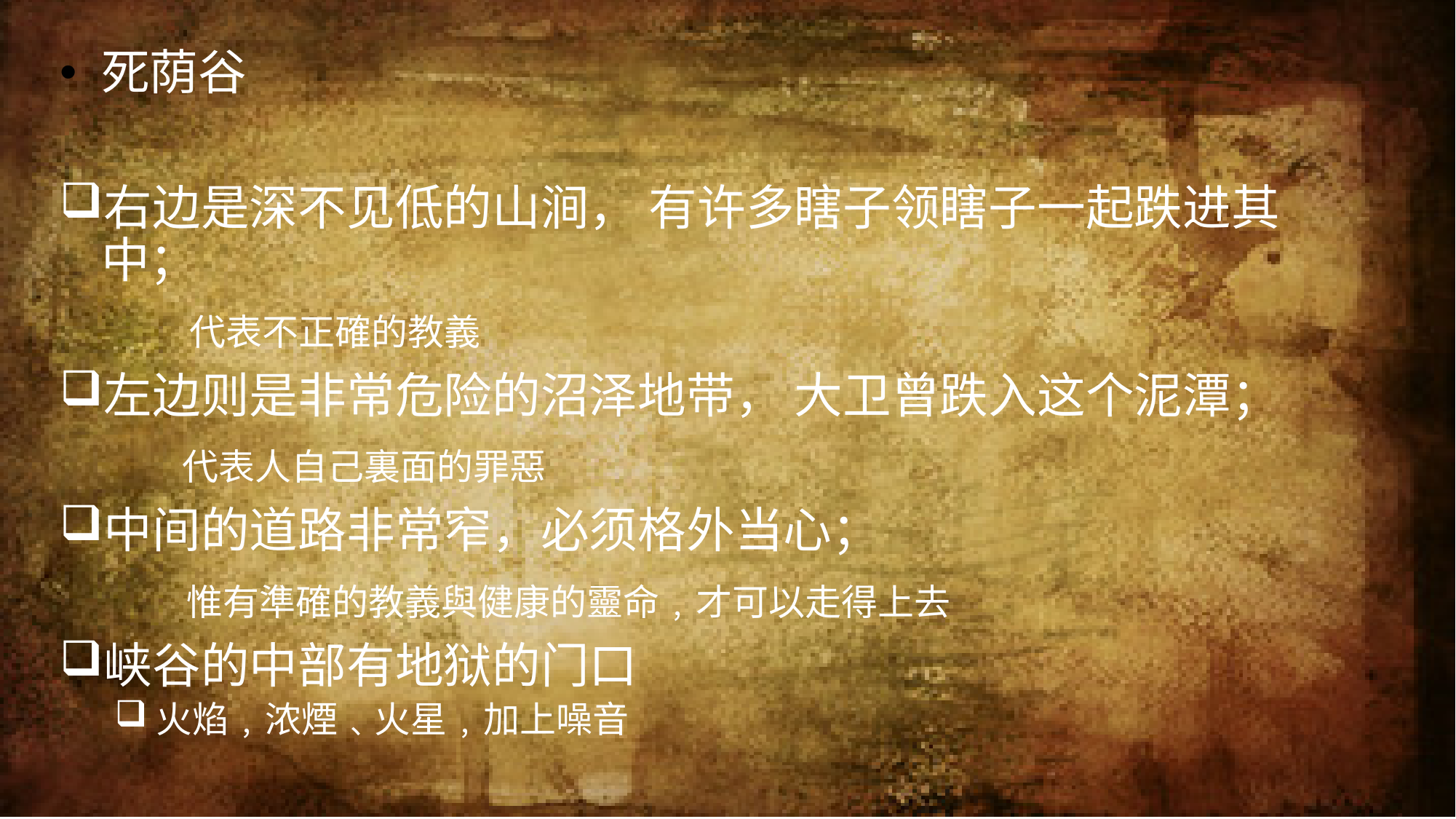

死荫谷

右边是深不见低的山涧， 有许多瞎子领瞎子一起跌进其中；
	 代表不正確的教義
左边则是非常危险的沼泽地带， 大卫曾跌入这个泥潭；
	 代表人自己裏面的罪惡
中间的道路非常窄，必须格外当心；
	 惟有準確的教義與健康的靈命﹐才可以走得上去
峡谷的中部有地狱的门口
火焰﹐浓煙﹑火星﹐加上噪音